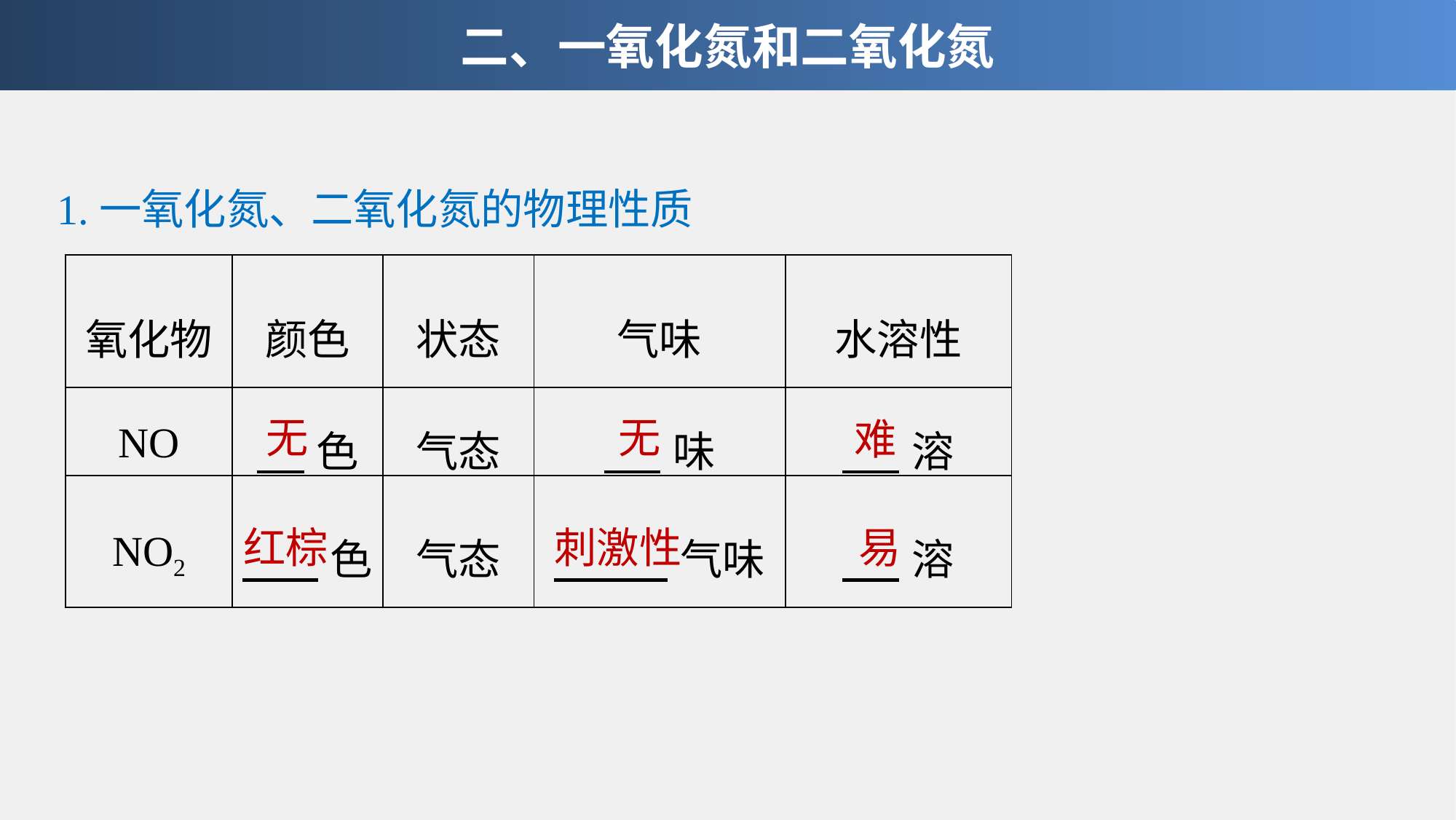

二、一氧化氮和二氧化氮
1.一氧化氮、二氧化氮的物理性质
| 氧化物 | 颜色 | 状态 | 气味 | 水溶性 |
| --- | --- | --- | --- | --- |
| NO | 色 | 气态 | 味 | 溶 |
| NO2 | 色 | 气态 | 气味 | 溶 |
无
无
难
红棕
刺激性
易